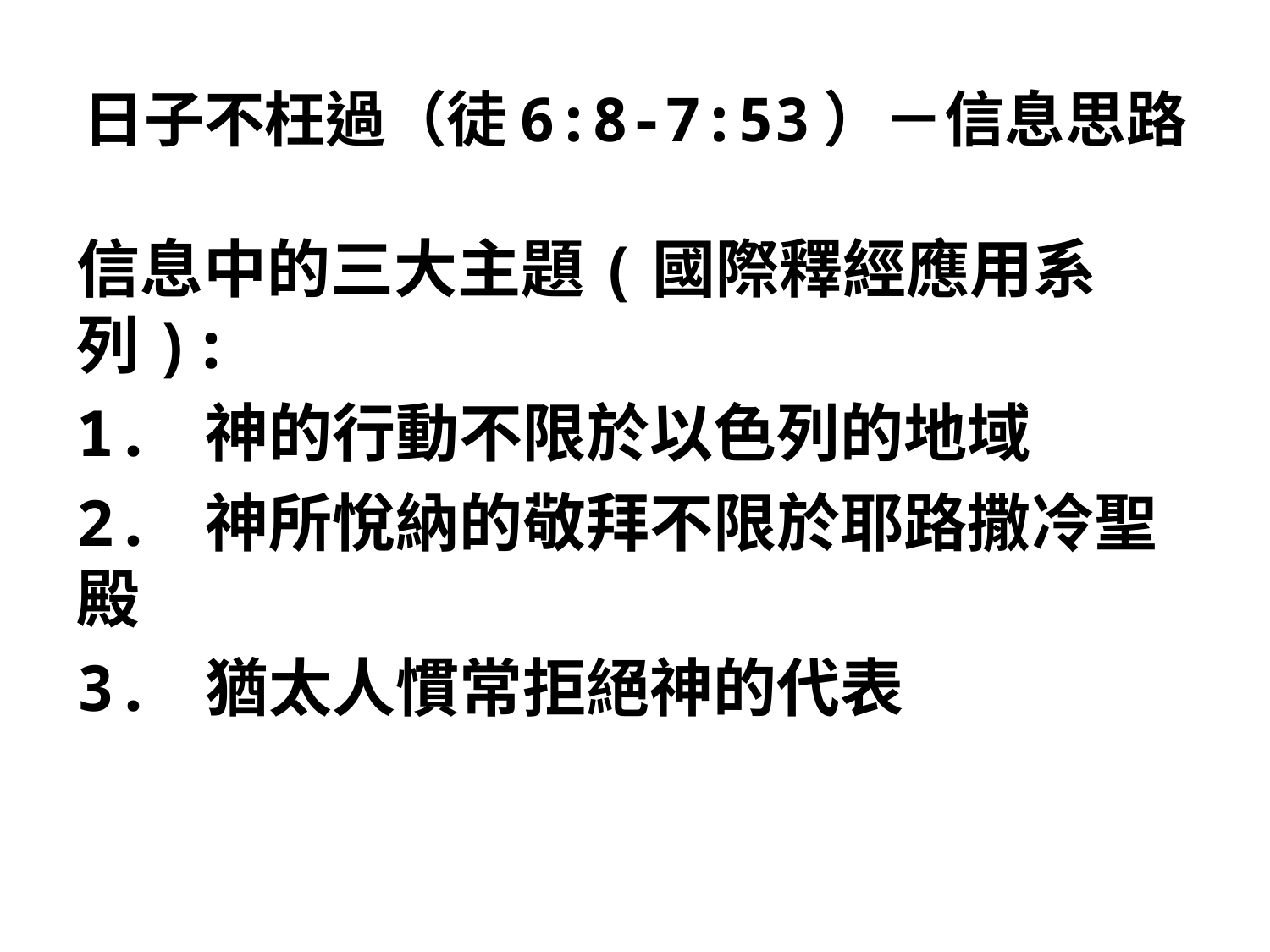

# 日子不枉過（徒6:8-7:53）－信息思路
信息中的三大主題(國際釋經應用系列):
1. 神的行動不限於以色列的地域
2. 神所悅納的敬拜不限於耶路撒冷聖殿
3. 猶太人慣常拒絕神的代表